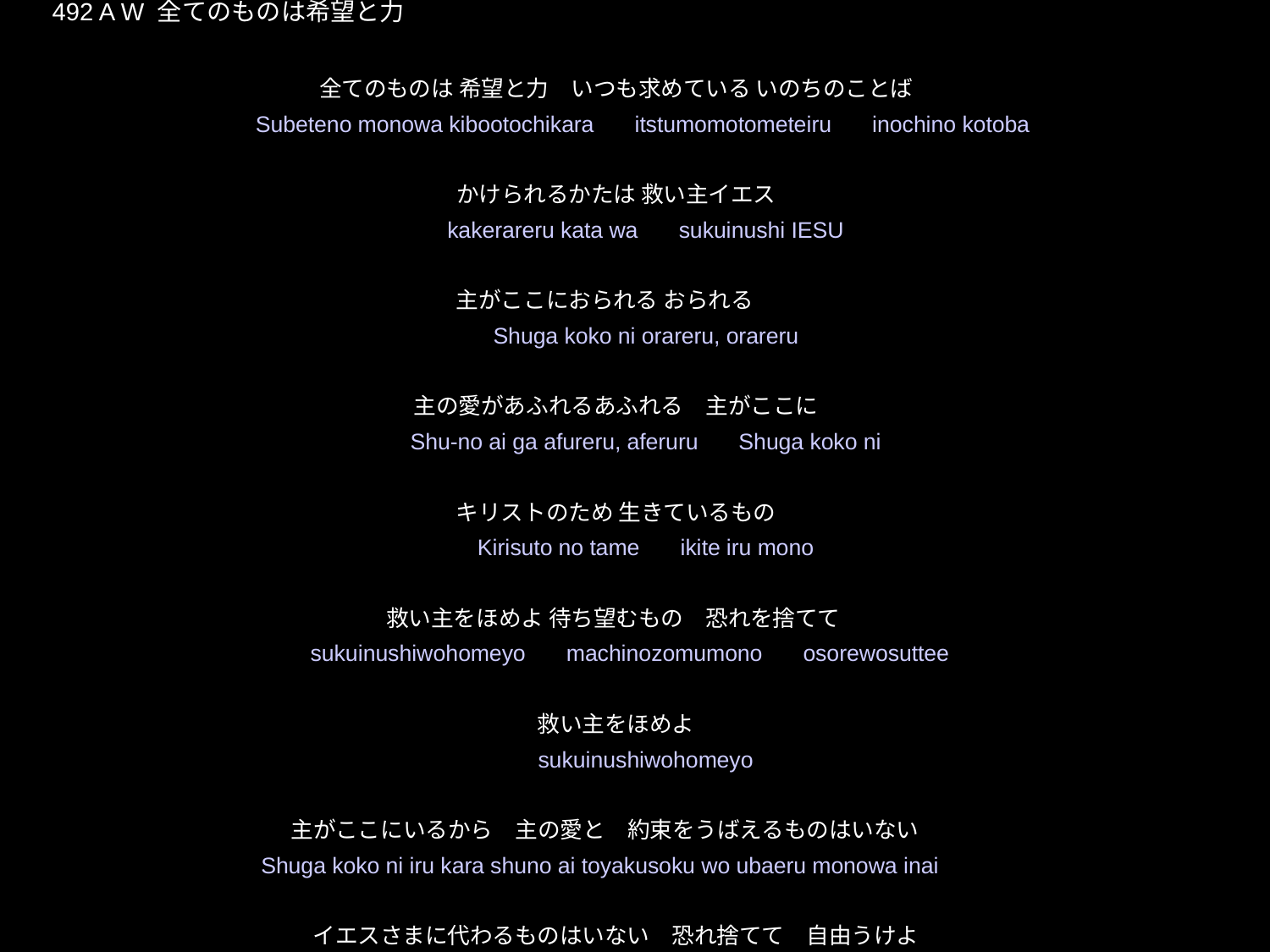

すべてのものはきぼうとちから
★４
492 A W 全てのものは希望と力
★W
全てのものは 希望と力　いつも求めている いのちのことば

かけられるかたは 救い主イエス

主がここにおられる おられる

主の愛があふれるあふれる　主がここに

キリストのため 生きているもの

救い主をほめよ 待ち望むもの　恐れを捨てて

救い主をほめよ

主がここにいるから　主の愛と　約束をうばえるものはいない

イエスさまに代わるものはいない　恐れ捨てて　自由うけよ

Subeteno monowa kibootochikara　itstumomotometeiru　inochino kotoba

kakerareru kata wa　sukuinushi IESU

Shuga koko ni orareru, orareru

Shu-no ai ga afureru, aferuru　Shuga koko ni

Kirisuto no tame　ikite iru mono

sukuinushiwohomeyo　machinozomumono　osorewosuttee

sukuinushiwohomeyo

Shuga koko ni iru kara shuno ai toyakusoku wo ubaeru monowa inai

Iesusama ni kawaru monowa inai 　Osore, Sutete, Jiyuu, Ukeyo